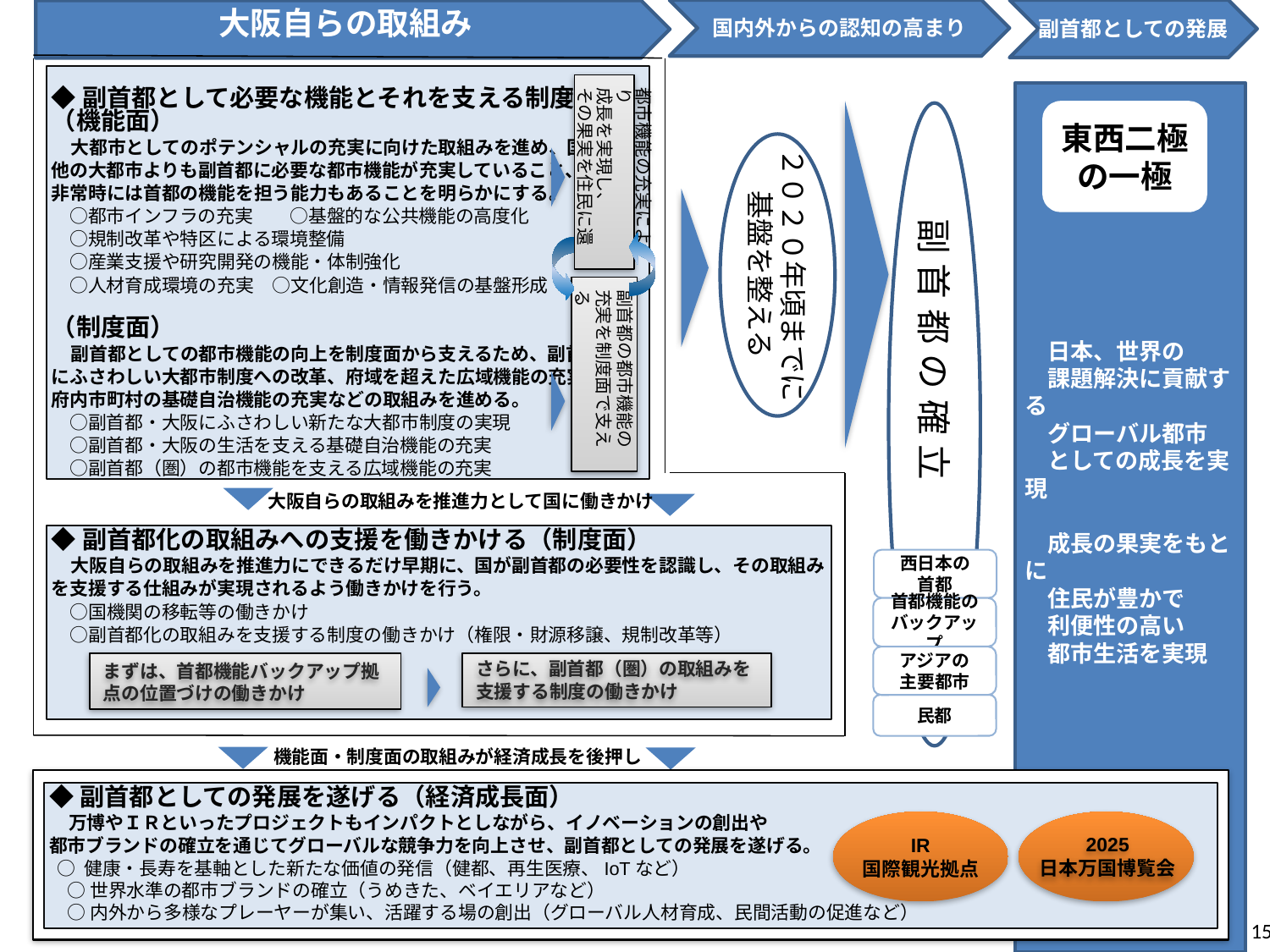

国内外からの認知の高まり
副首都としての発展
大阪自らの取組み

◆副首都として必要な機能とそれを支える制度
（機能面）
　大都市としてのポテンシャルの充実に向けた取組みを進め、国内の
他の大都市よりも副首都に必要な都市機能が充実していること、
非常時には首都の機能を担う能力もあることを明らかにする。
　○都市インフラの充実　　○基盤的な公共機能の高度化
　○規制改革や特区による環境整備
　○産業支援や研究開発の機能・体制強化
　○人材育成環境の充実　○文化創造・情報発信の基盤形成

（制度面）
　副首都としての都市機能の向上を制度面から支えるため、副首都
にふさわしい大都市制度への改革、府域を超えた広域機能の充実、
府内市町村の基礎自治機能の充実などの取組みを進める。
　○副首都・大阪にふさわしい新たな大都市制度の実現
　○副首都・大阪の生活を支える基礎自治機能の充実
　○副首都（圏）の都市機能を支える広域機能の充実
都市機能の充実により
成長を実現し、
その果実を住民に還元

　日本、世界の
　課題解決に貢献する
　グローバル都市
　としての成長を実現

　成長の果実をもとに
　住民が豊かで
　利便性の高い
　都市生活を実現

東西二極の一極
 副 首 都 の 確 立
２０２０年頃までに
基盤を整える

副首都の都市機能の
充実を制度面で支える

大阪自らの取組みを推進力として国に働きかけ

◆副首都化の取組みへの支援を働きかける（制度面）
　大阪自らの取組みを推進力にできるだけ早期に、国が副首都の必要性を認識し、その取組みを支援する仕組みが実現されるよう働きかけを行う。
　○国機関の移転等の働きかけ
　○副首都化の取組みを支援する制度の働きかけ（権限・財源移譲、規制改革等）

西日本の
首都
首都機能の
バックアップ
アジアの
主要都市
民都

さらに、副首都（圏）の取組みを支援する制度の働きかけ

まずは、首都機能バックアップ拠点の位置づけの働きかけ

機能面・制度面の取組みが経済成長を後押し

◆副首都としての発展を遂げる（経済成長面）
　万博やＩＲといったプロジェクトもインパクトとしながら、イノベーションの創出や
都市ブランドの確立を通じてグローバルな競争力を向上させ、副首都としての発展を遂げる。
  ○ 健康・長寿を基軸とした新たな価値の発信（健都、再生医療、IoTなど）
　○ 世界水準の都市ブランドの確立（うめきた、ベイエリアなど）
　○ 内外から多様なプレーヤーが集い、活躍する場の創出（グローバル人材育成、民間活動の促進など）
IR
国際観光拠点

2025
日本万国博覧会
15